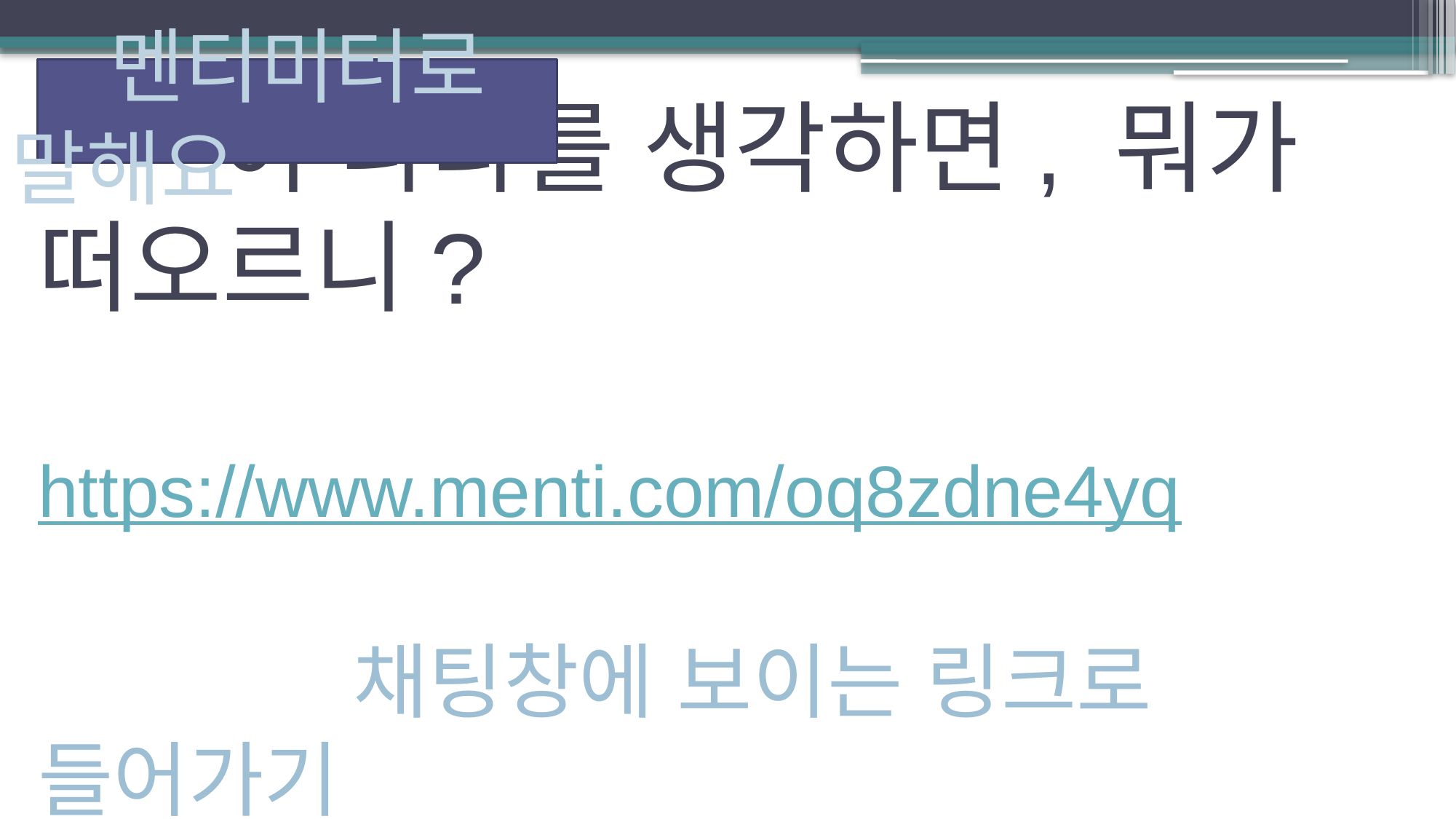

멘티미터로 말해요

# 이 나라를 생각하면, 뭐가 떠오르니? https://www.menti.com/oq8zdne4yq 채팅창에 보이는 링크로 들어가기